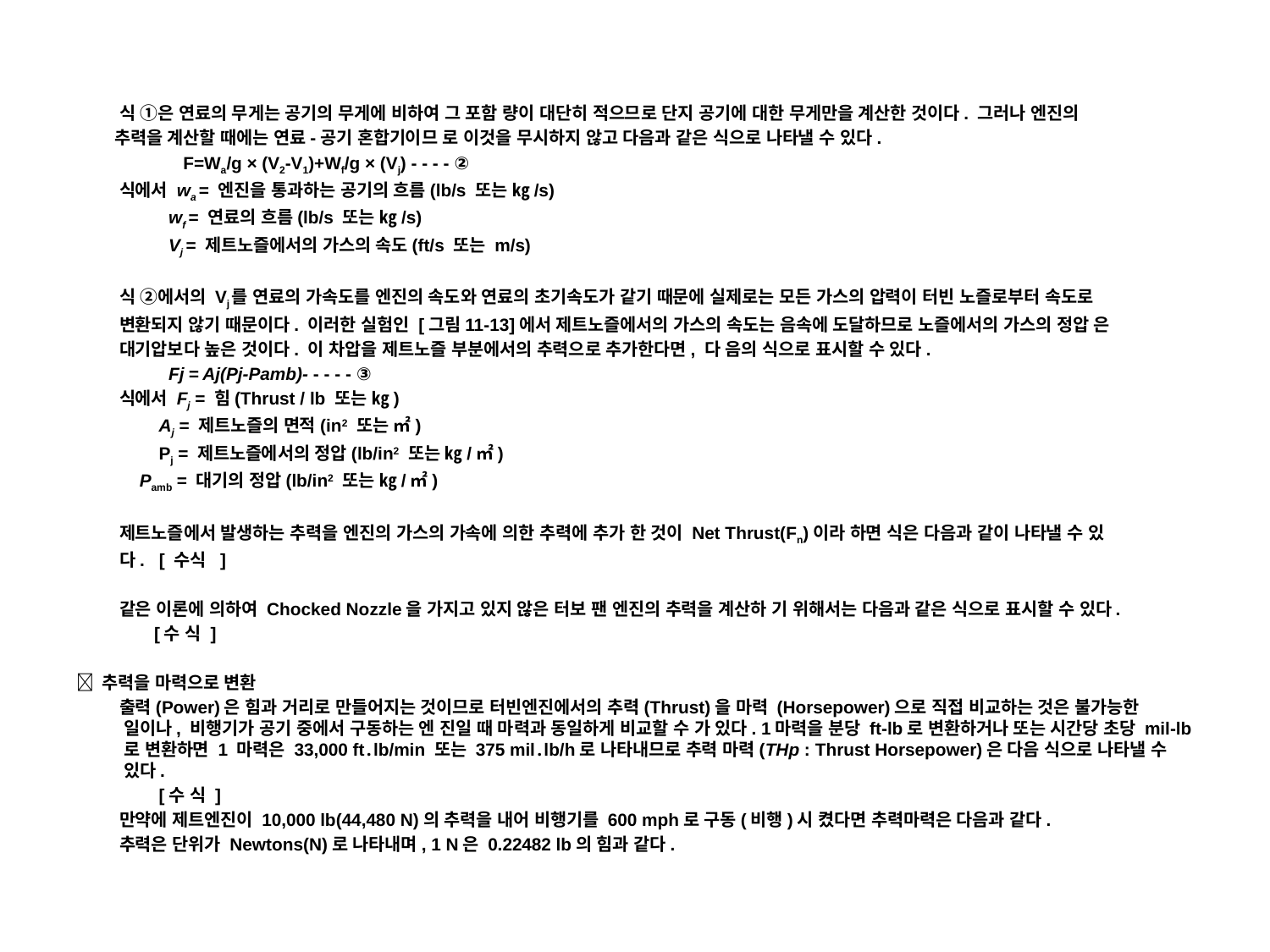

식 ①은 연료의 무게는 공기의 무게에 비하여 그 포함 량이 대단히 적으므로 단지 공기에 대한 무게만을 계산한 것이다. 그러나 엔진의
       추력을 계산할 때에는 연료-공기 혼합기이므 로 이것을 무시하지 않고 다음과 같은 식으로 나타낼 수 있다.
                      F=Wa/g × (V2-V1)+Wf/g × (Vj) - - - - ②
        식에서 wa = 엔진을 통과하는 공기의 흐름(lb/s 또는 ㎏/s)
                   wf = 연료의 흐름(lb/s 또는 ㎏/s)
                   Vj = 제트노즐에서의 가스의 속도(ft/s 또는 m/s)

        식 ②에서의 Vj를 연료의 가속도를 엔진의 속도와 연료의 초기속도가 같기 때문에 실제로는 모든 가스의 압력이 터빈 노즐로부터 속도로
        변환되지 않기 때문이다. 이러한 실험인 [그림11-13]에서 제트노즐에서의 가스의 속도는 음속에 도달하므로 노즐에서의 가스의 정압 은
        대기압보다 높은 것이다. 이 차압을 제트노즐 부분에서의 추력으로 추가한다면, 다 음의 식으로 표시할 수 있다.
                   Fj = Aj(Pj-Pamb)- - - - - ③
        식에서 Fj = 힘(Thrust / lb 또는 ㎏)
                 Aj = 제트노즐의 면적(in2 또는 ㎡)
                 Pj = 제트노즐에서의 정압(lb/in2 또는 ㎏/㎡)
             Pamb = 대기의 정압(lb/in2 또는 ㎏/㎡)

        제트노즐에서 발생하는 추력을 엔진의 가스의 가속에 의한 추력에 추가 한 것이 Net Thrust(Fn)이라 하면 식은 다음과 같이 나타낼 수 있
        다.   [ 수식  ]

        같은 이론에 의하여 Chocked Nozzle을 가지고 있지 않은 터보 팬 엔진의 추력을 계산하 기 위해서는 다음과 같은 식으로 표시할 수 있다.
                [수 식 ]

󰊲 추력을 마력으로 변환
        출력(Power)은 힘과 거리로 만들어지는 것이므로 터빈엔진에서의 추력(Thrust)을 마력 (Horsepower)으로 직접 비교하는 것은 불가능한 일이나, 비행기가 공기 중에서 구동하는 엔 진일 때 마력과 동일하게 비교할 수 가 있다. 1마력을 분당 ft-lb로 변환하거나 또는 시간당 초당 mil-lb로 변환하면 1 마력은 33,000 ft․lb/min 또는 375 mil․lb/h로 나타내므로 추력 마력(THp : Thrust Horsepower)은 다음 식으로 나타낼 수 있다.
                 [수 식 ]
        만약에 제트엔진이 10,000 lb(44,480 N)의 추력을 내어 비행기를 600 mph로 구동(비행)시 켰다면 추력마력은 다음과 같다.
        추력은 단위가 Newtons(N)로 나타내며, 1 N은 0.22482 lb의 힘과 같다.